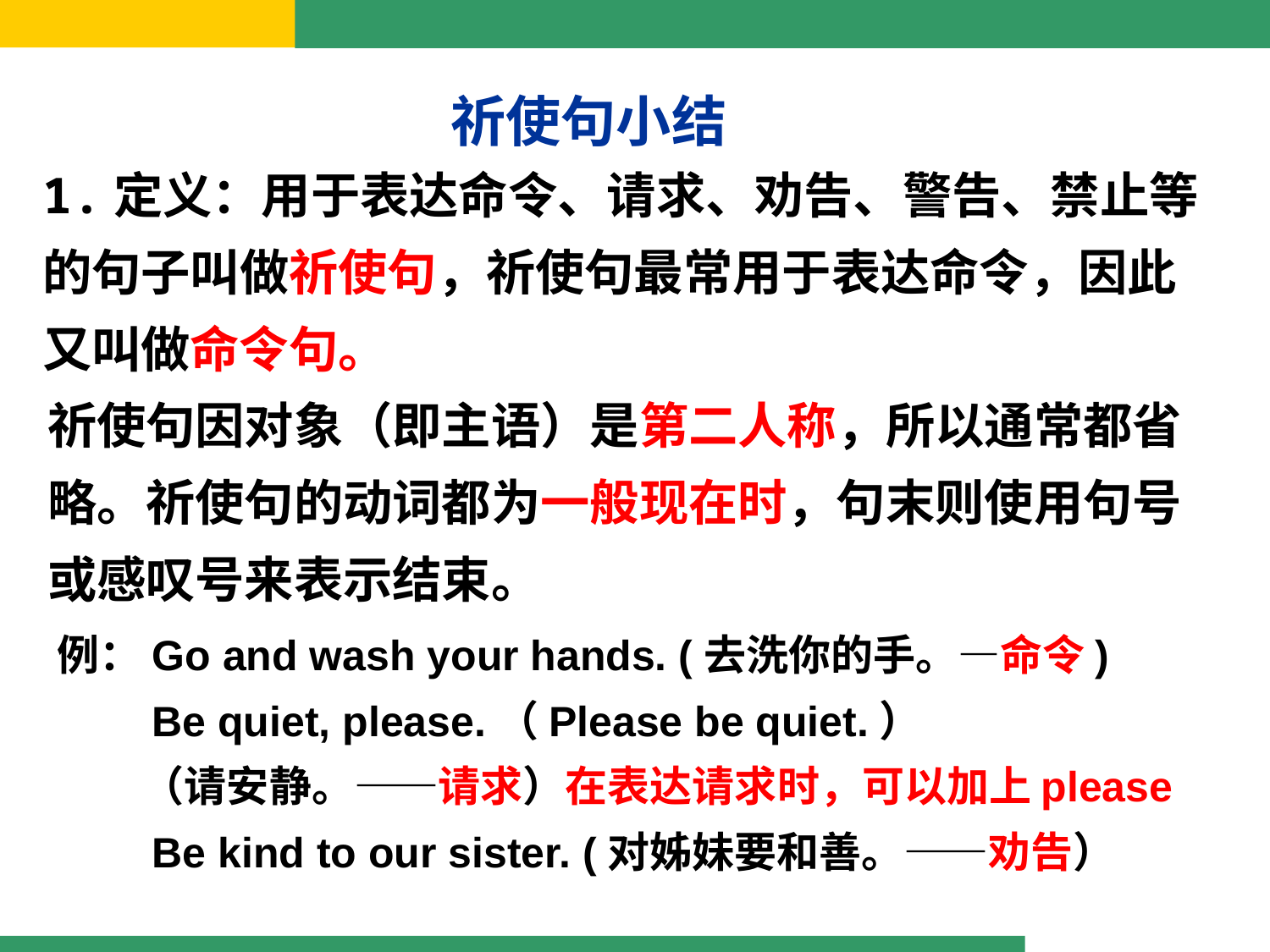

祈使句小结
1.定义：用于表达命令、请求、劝告、警告、禁止等的句子叫做祈使句，祈使句最常用于表达命令，因此又叫做命令句。
祈使句因对象（即主语）是第二人称，所以通常都省略。祈使句的动词都为一般现在时，句末则使用句号或感叹号来表示结束。
例：Go and wash your hands. (去洗你的手。—命令)
　　Be quiet, please.（Please be quiet.）
　　（请安静。——请求）在表达请求时，可以加上please
　　Be kind to our sister. (对姊妹要和善。——劝告）